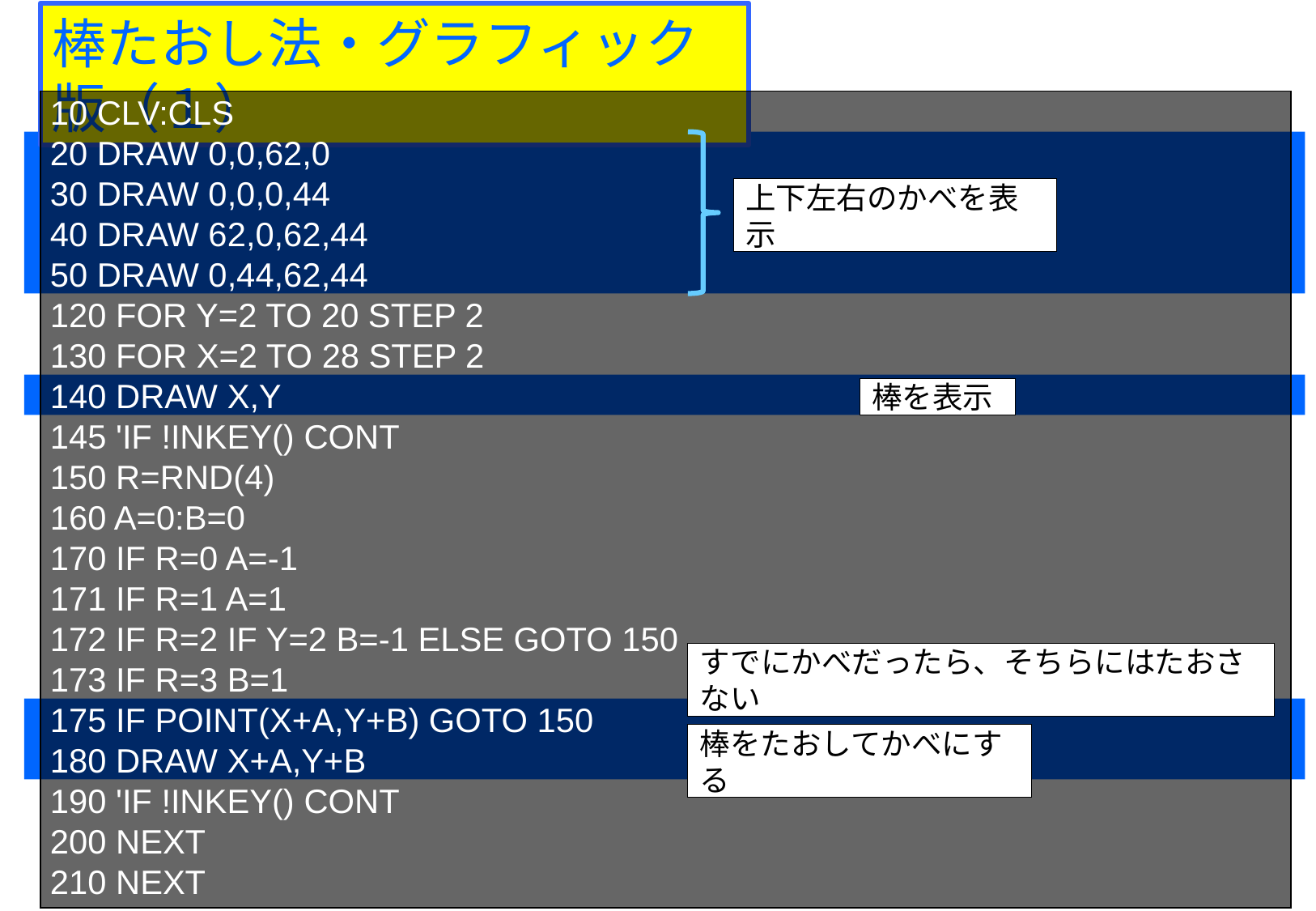

棒たおし法・グラフィック版（１）
10 CLV:CLS
20 DRAW 0,0,62,0
30 DRAW 0,0,0,44
40 DRAW 62,0,62,44
50 DRAW 0,44,62,44
120 FOR Y=2 TO 20 STEP 2
130 FOR X=2 TO 28 STEP 2
140 DRAW X,Y
145 'IF !INKEY() CONT
150 R=RND(4)
160 A=0:B=0
170 IF R=0 A=-1
171 IF R=1 A=1
172 IF R=2 IF Y=2 B=-1 ELSE GOTO 150
173 IF R=3 B=1
175 IF POINT(X+A,Y+B) GOTO 150
180 DRAW X+A,Y+B
190 'IF !INKEY() CONT
200 NEXT
210 NEXT

上下左右のかべを表示

棒を表示
すでにかべだったら、そちらにはたおさない

棒をたおしてかべにする